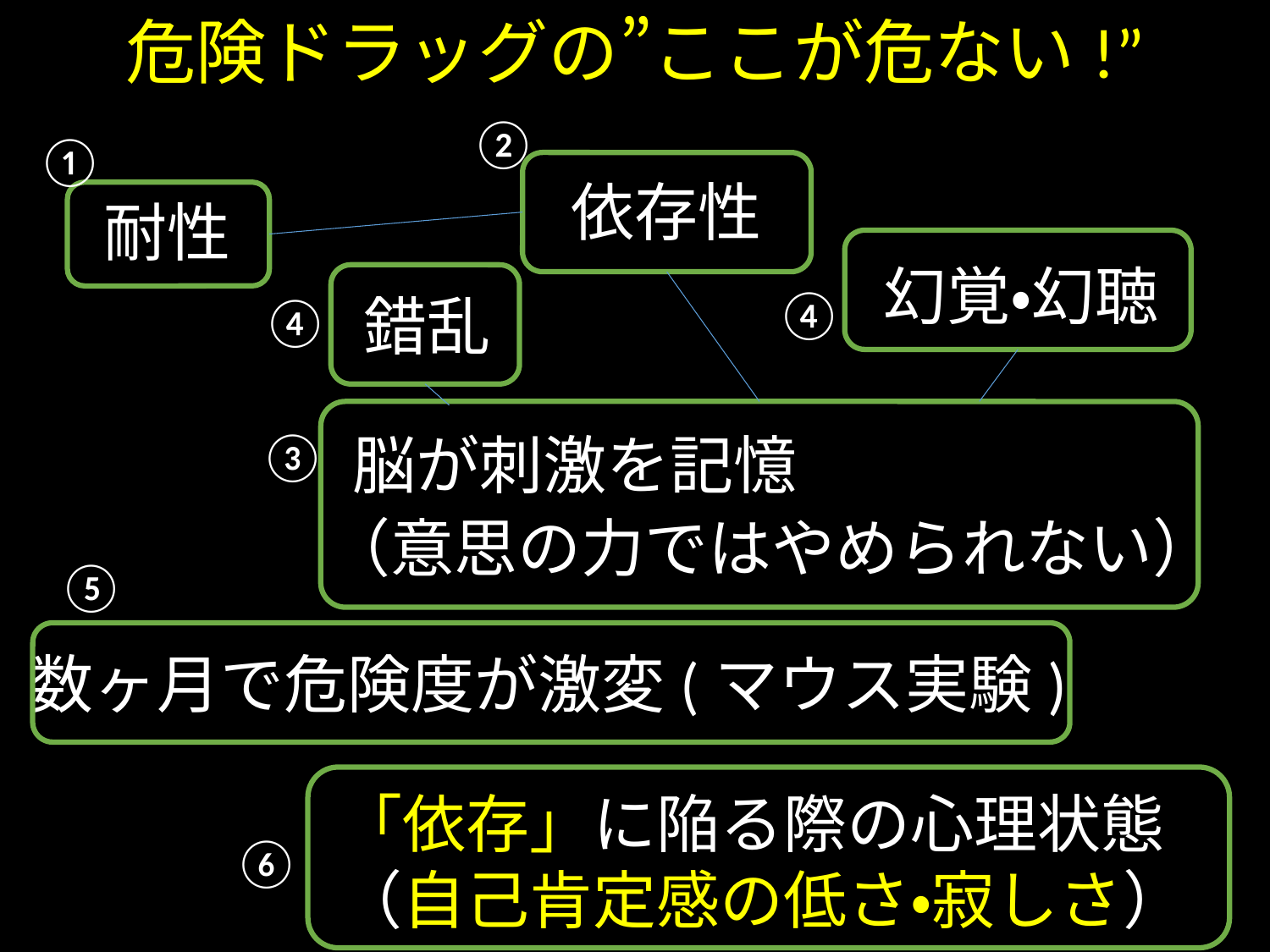

危険ドラッグの”ここが危ない!”
②
①

依存性

耐性

幻覚・幻聴

錯乱
④
④

脳が刺激を記憶
（意思の力ではやめられない）
③
⑤

数ヶ月で危険度が激変(マウス実験)

「依存」に陥る際の心理状態
（自己肯定感の低さ・寂しさ）
⑥